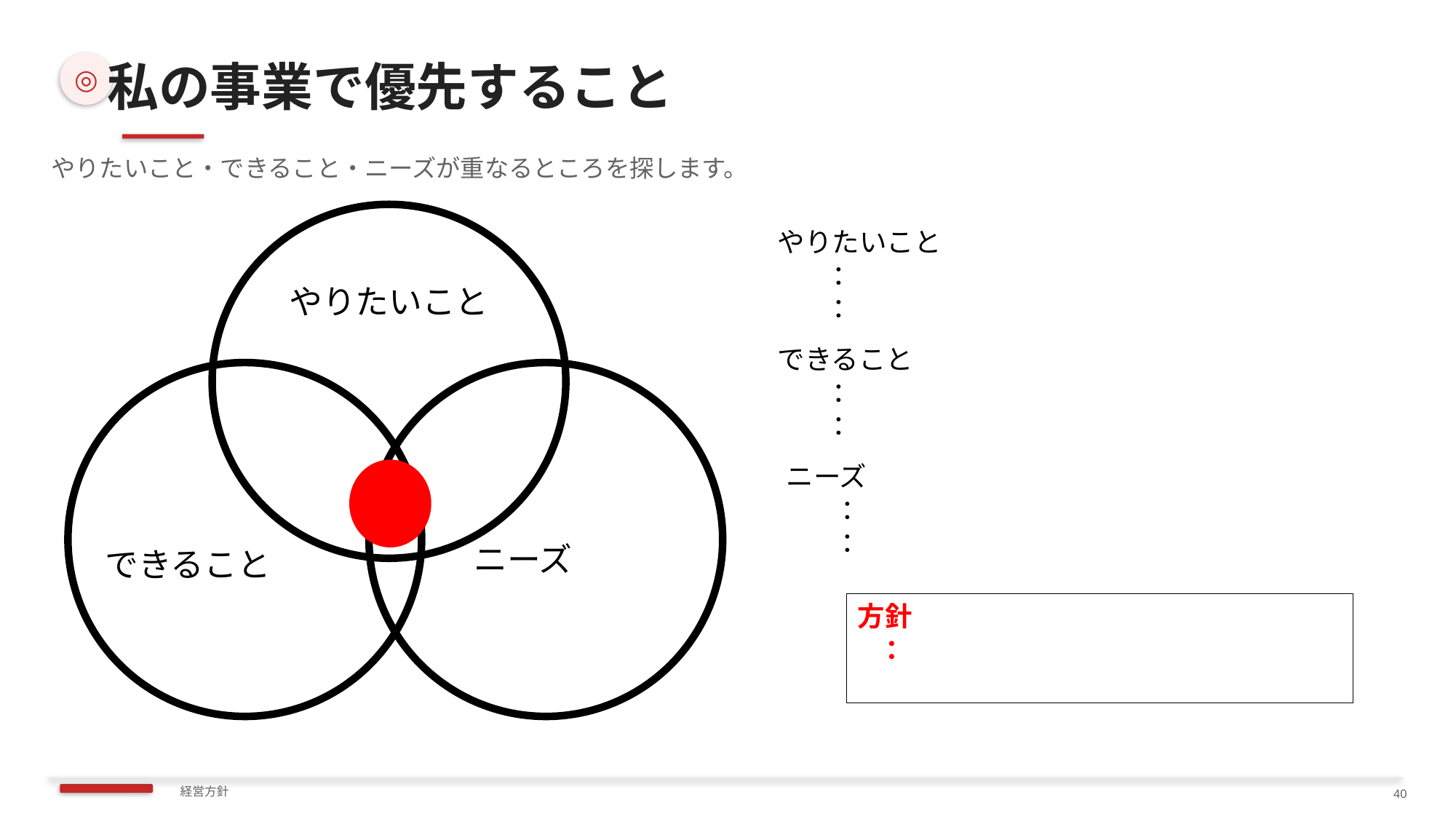

私の事業で優先すること

◎

やりたいこと・できること・ニーズが重なるところを探します。

やりたいこと
　　：
　　：
やりたいこと
できること
　　：
　　：

ニーズ
　　：
　　：

ニーズ
できること
方針
　：

経営方針
40